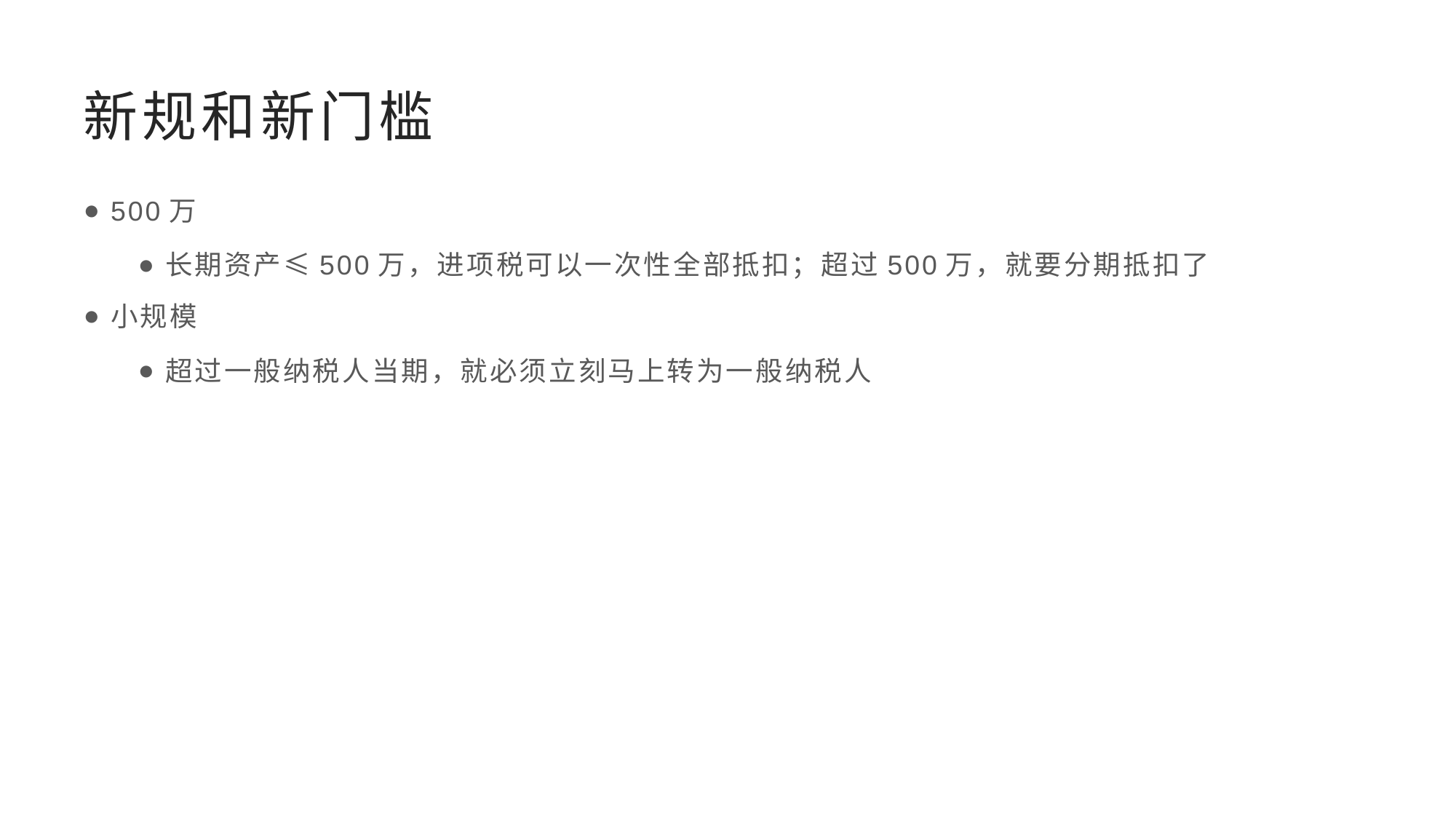

# 新规和新门槛
500万
长期资产≤500万，进项税可以一次性全部抵扣；超过500万，就要分期抵扣了
小规模
超过一般纳税人当期，就必须立刻马上转为一般纳税人